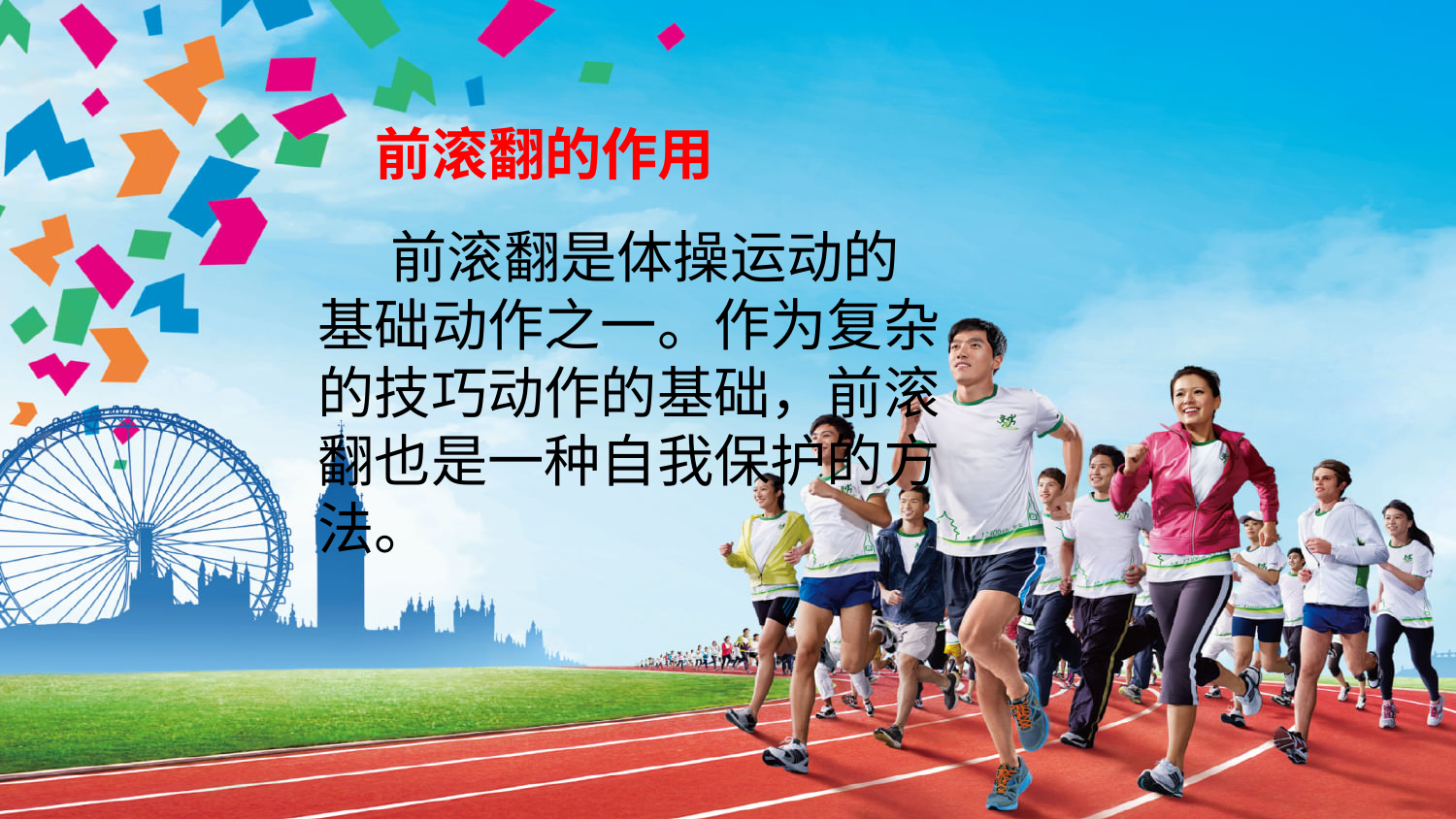

前滚翻的作用
前滚翻是体操运动的基础动作之一。作为复杂的技巧动作的基础，前滚翻也是一种自我保护的方法。